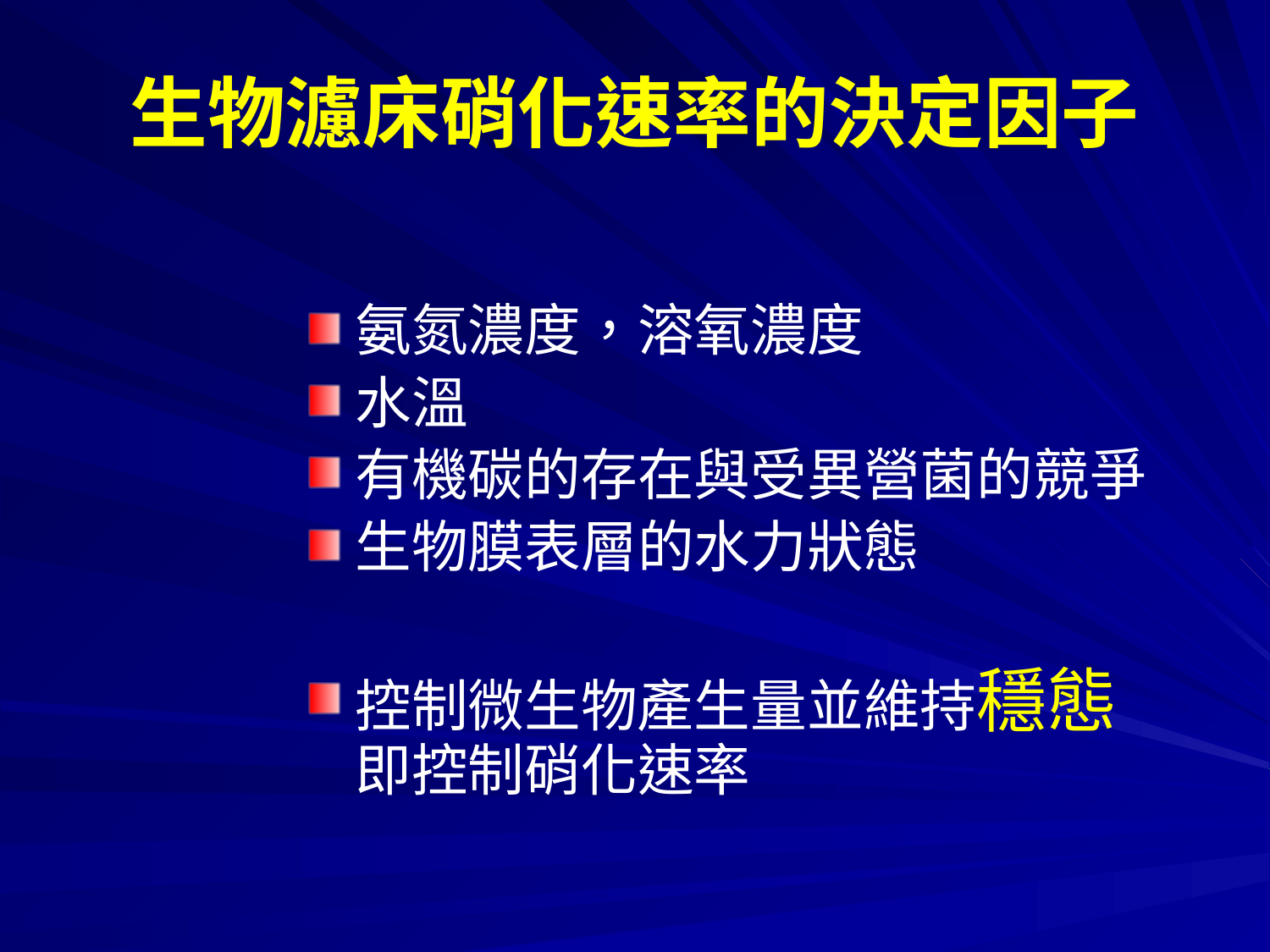

生物濾床硝化速率的決定因子
氨氮濃度，溶氧濃度
水溫
有機碳的存在與受異營菌的競爭
生物膜表層的水力狀態

控制微生物產生量並維持穩態即控制硝化速率